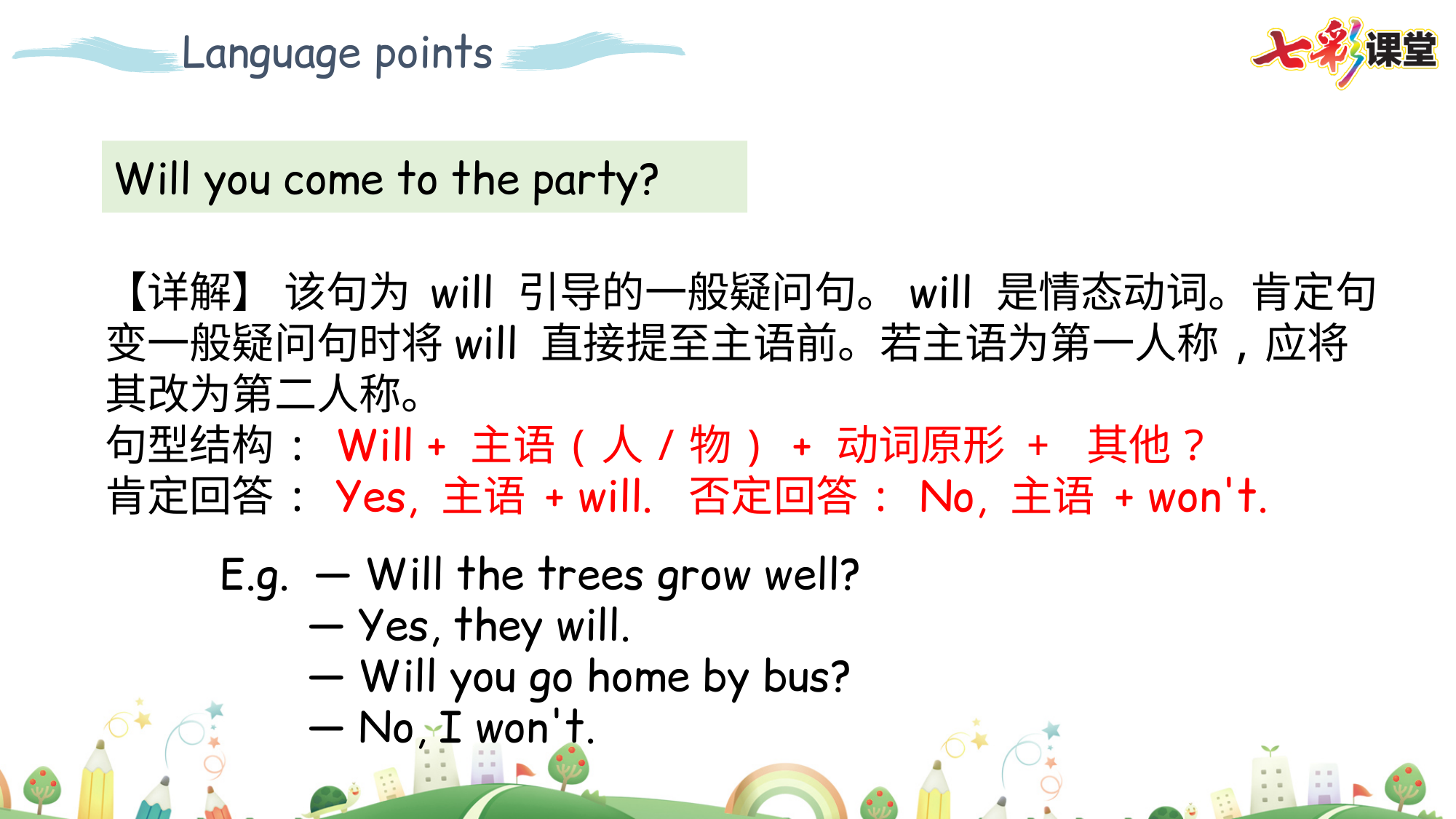

Language points

Will you come to the party?
【详解】 该句为 will 引导的一般疑问句。will 是情态动词。肯定句变一般疑问句时将will 直接提至主语前。若主语为第一人称,应将其改为第二人称。
句型结构: Will + 主语(人/物) + 动词原形 + 其他?
肯定回答: Yes, 主语 + will.  否定回答: No, 主语 + won't.
E.g.  — Will the trees grow well?
       — Yes, they will.
       — Will you go home by bus?
       — No, I won't.